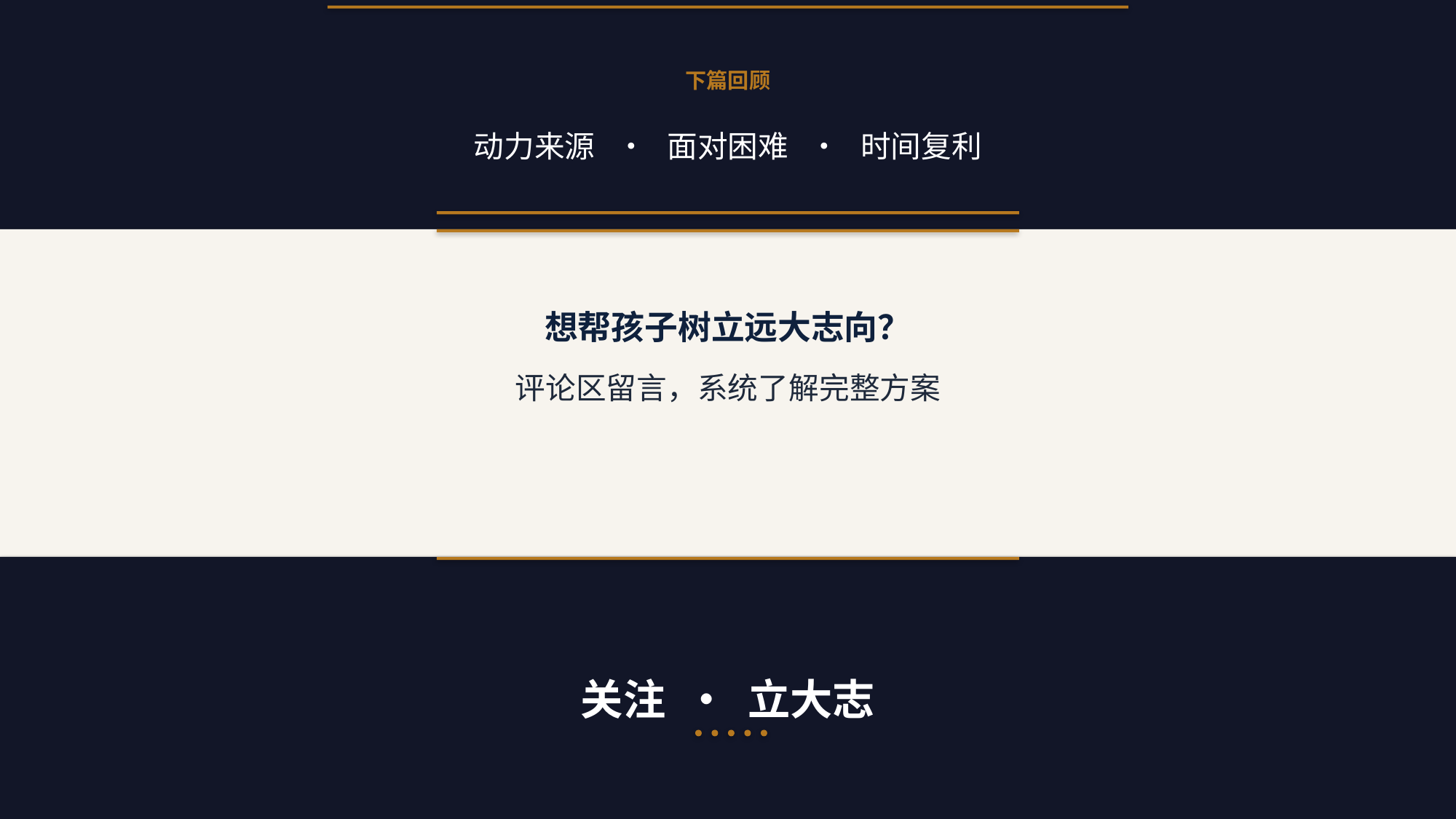

下篇回顾
动力来源  ·  面对困难  ·  时间复利

成绩是果，志向是因。刷题补课解决不了动力，志向才能。

想帮孩子树立远大志向？
评论区留言，系统了解完整方案

关注 · 立大志